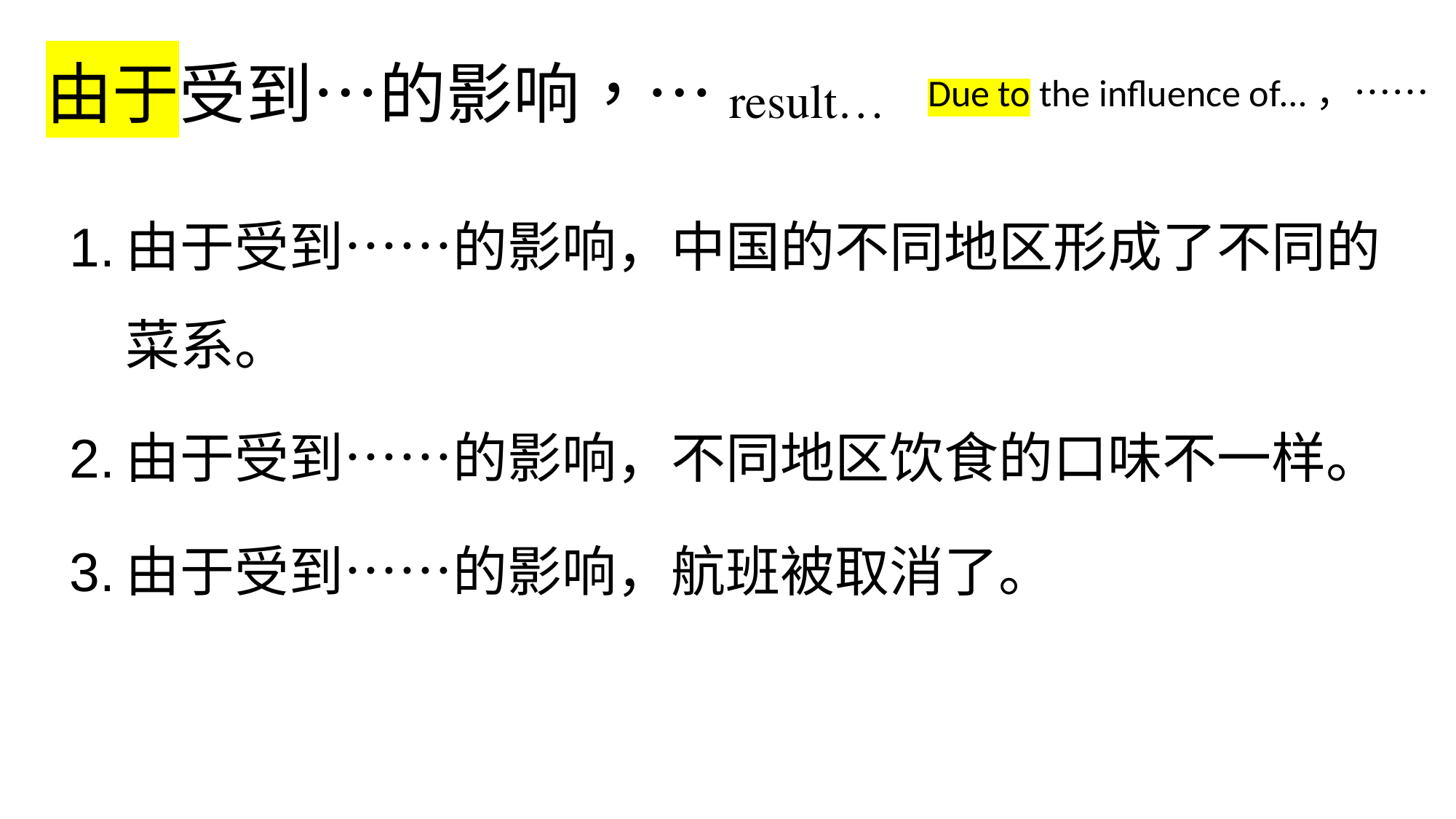

由于受到…的影响，…result…
Due to the influence of…，……
由于受到……的影响，中国的不同地区形成了不同的菜系。
由于受到……的影响，不同地区饮食的口味不一样。
由于受到……的影响，航班被取消了。